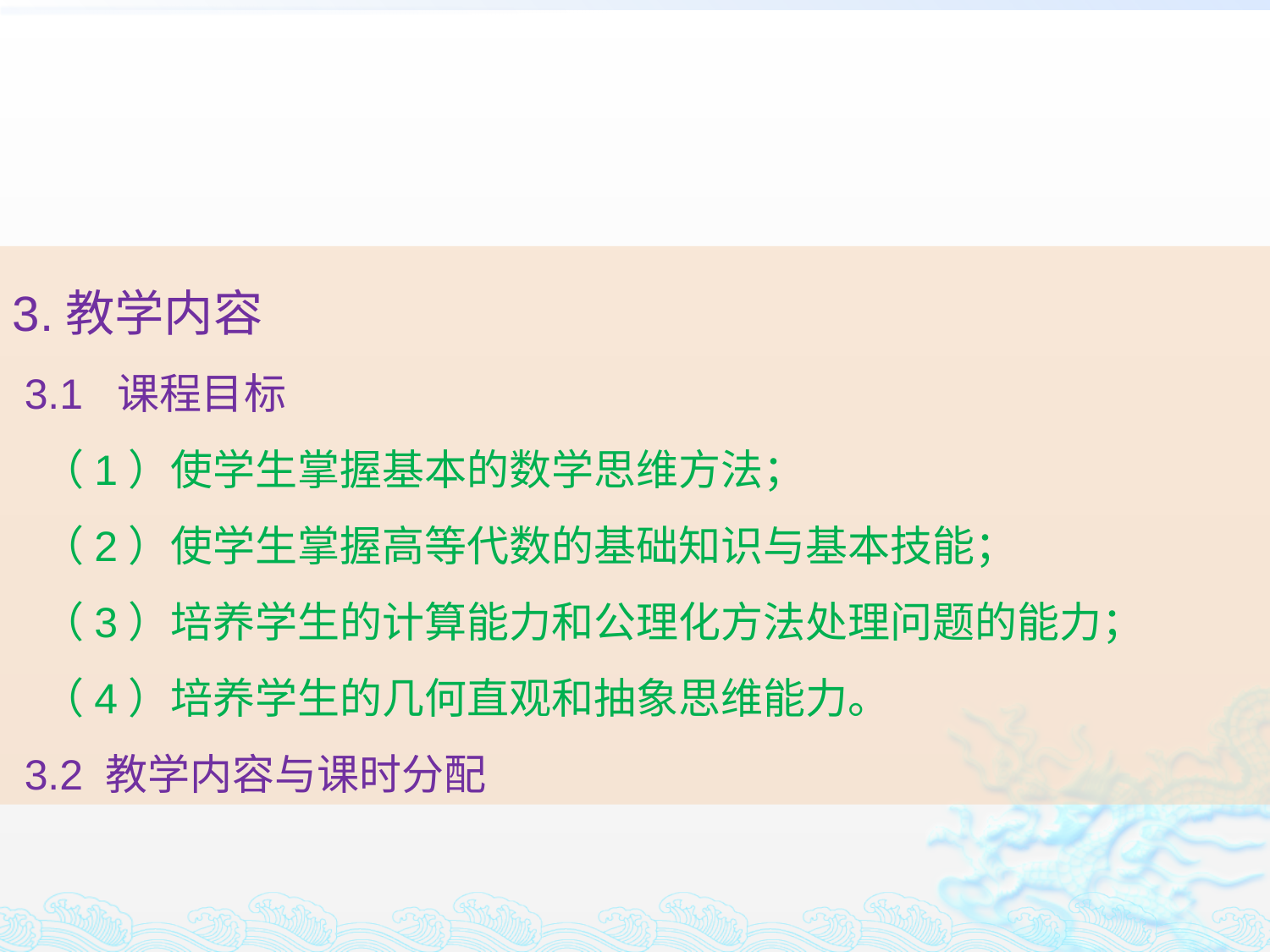

3.教学内容
 3.1  课程目标
  （1）使学生掌握基本的数学思维方法；
  （2）使学生掌握高等代数的基础知识与基本技能；
  （3）培养学生的计算能力和公理化方法处理问题的能力；
  （4）培养学生的几何直观和抽象思维能力。
 3.2 教学内容与课时分配